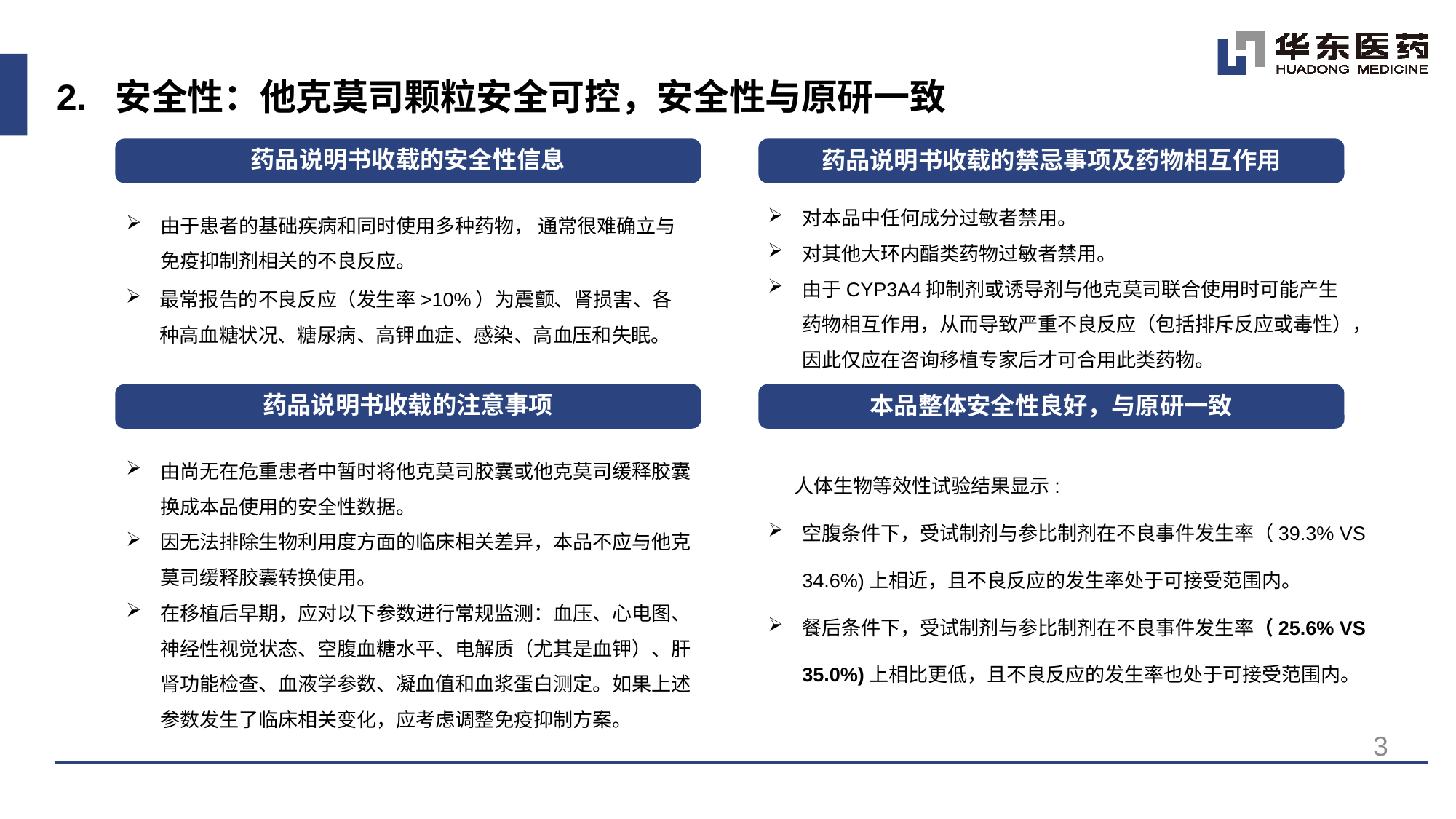

2.  安全性：他克莫司颗粒安全可控，安全性与原研一致
药品说明书收载的安全性信息
药品说明书收载的禁忌事项及药物相互作用

对本品中任何成分过敏者禁用。
对其他大环内酯类药物过敏者禁用。
由于CYP3A4抑制剂或诱导剂与他克莫司联合使用时可能产生药物相互作用，从而导致严重不良反应（包括排斥反应或毒性），因此仅应在咨询移植专家后才可合用此类药物。

由于患者的基础疾病和同时使用多种药物， 通常很难确立与 免疫抑制剂相关的不良反应。

最常报告的不良反应（发生率>10%）为震颤、肾损害、各  种高血糖状况、糖尿病、高钾血症、感染、高血压和失眠。
药品说明书收载的注意事项
本品整体安全性良好，与原研一致

由尚无在危重患者中暂时将他克莫司胶囊或他克莫司缓释胶囊换成本品使用的安全性数据。
因无法排除生物利用度方面的临床相关差异，本品不应与他克莫司缓释胶囊转换使用。
在移植后早期，应对以下参数进行常规监测：血压、心电图、神经性视觉状态、空腹血糖水平、电解质（尤其是血钾）、肝肾功能检查、血液学参数、凝血值和血浆蛋白测定。如果上述参数发生了临床相关变化，应考虑调整免疫抑制方案。

     人体生物等效性试验结果显示:
空腹条件下，受试制剂与参比制剂在不良事件发生率（39.3% VS 34.6%)上相近，且不良反应的发生率处于可接受范围内。
餐后条件下，受试制剂与参比制剂在不良事件发生率（25.6% VS 35.0%)上相比更低，且不良反应的发生率也处于可接受范围内。
3